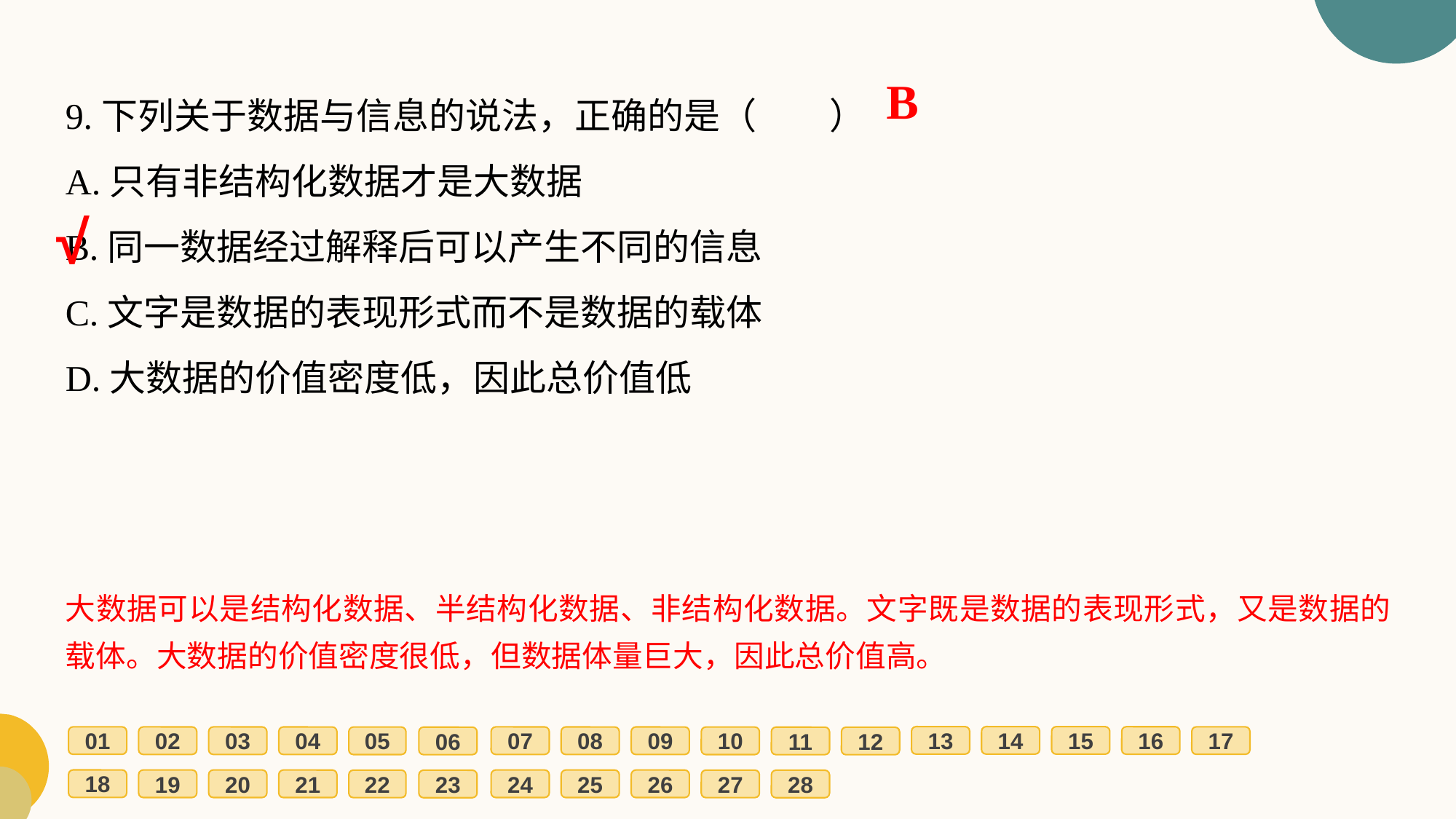

9.下列关于数据与信息的说法，正确的是	（　　）
A.只有非结构化数据才是大数据
B.同一数据经过解释后可以产生不同的信息
C.文字是数据的表现形式而不是数据的载体
D.大数据的价值密度低，因此总价值低
B
√
大数据可以是结构化数据、半结构化数据、非结构化数据。文字既是数据的表现形式，又是数据的载体。大数据的价值密度很低，但数据体量巨大，因此总价值高。